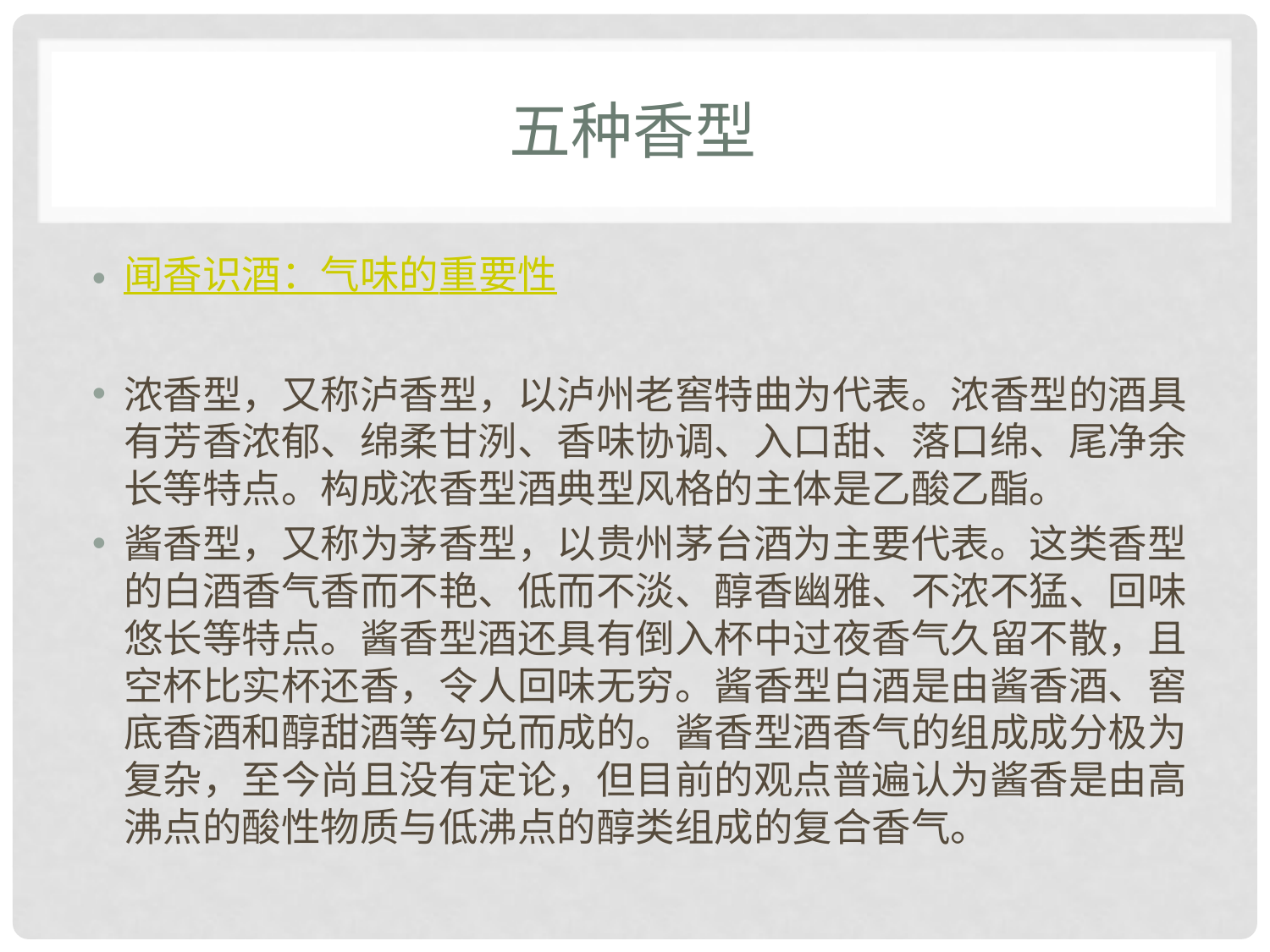

# 五种香型
闻香识酒：气味的重要性

浓香型，又称泸香型，以泸州老窖特曲为代表。浓香型的酒具有芳香浓郁、绵柔甘洌、香味协调、入口甜、落口绵、尾净余长等特点。构成浓香型酒典型风格的主体是乙酸乙酯。
酱香型，又称为茅香型，以贵州茅台酒为主要代表。这类香型的白酒香气香而不艳、低而不淡、醇香幽雅、不浓不猛、回味悠长等特点。酱香型酒还具有倒入杯中过夜香气久留不散，且空杯比实杯还香，令人回味无穷。酱香型白酒是由酱香酒、窖底香酒和醇甜酒等勾兑而成的。酱香型酒香气的组成成分极为复杂，至今尚且没有定论，但目前的观点普遍认为酱香是由高沸点的酸性物质与低沸点的醇类组成的复合香气。